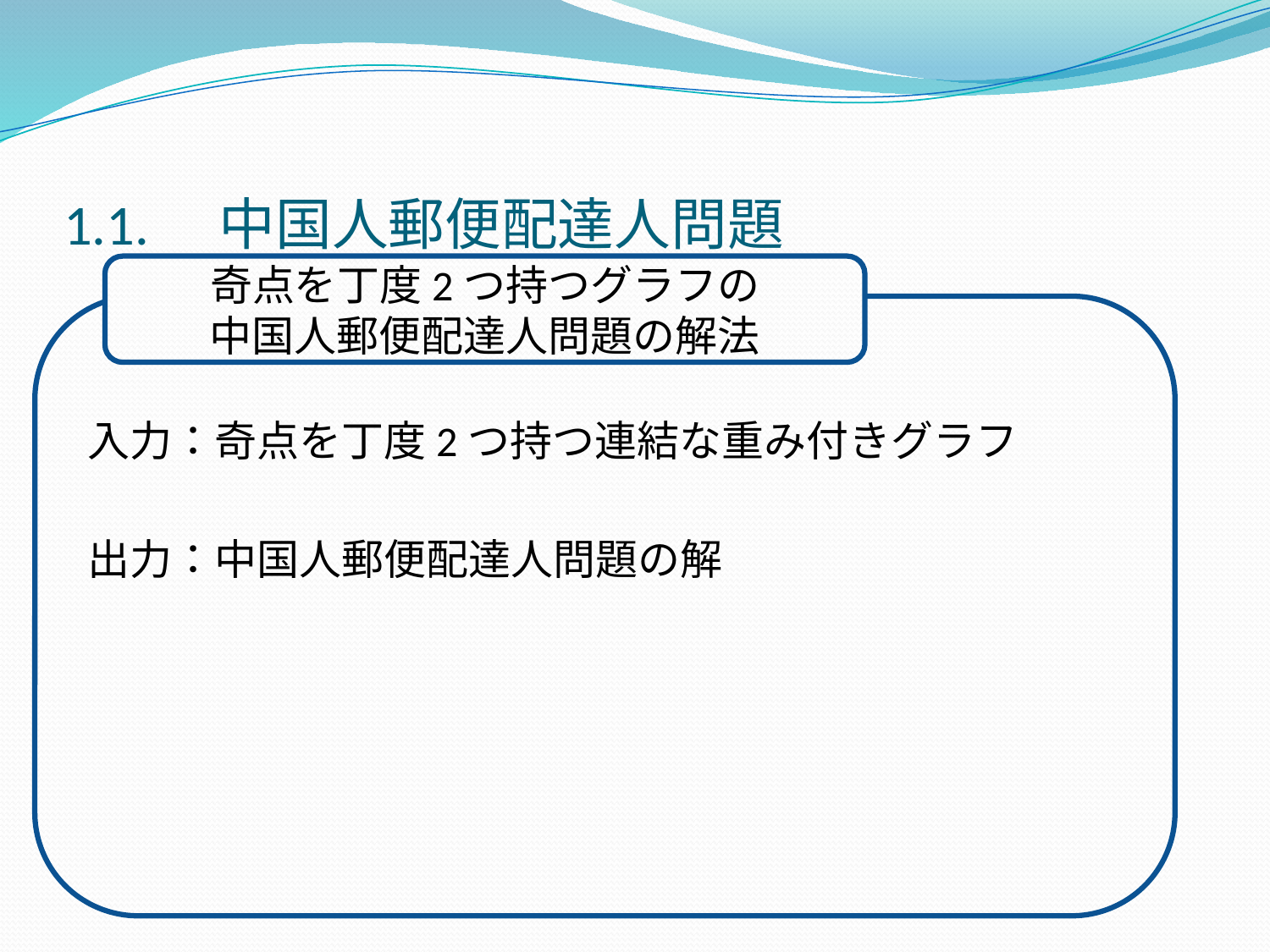

1.1.　中国人郵便配達人問題
奇点を丁度2つ持つグラフの
中国人郵便配達人問題の解法

入力：奇点を丁度2つ持つ連結な重み付きグラフ

出力：中国人郵便配達人問題の解